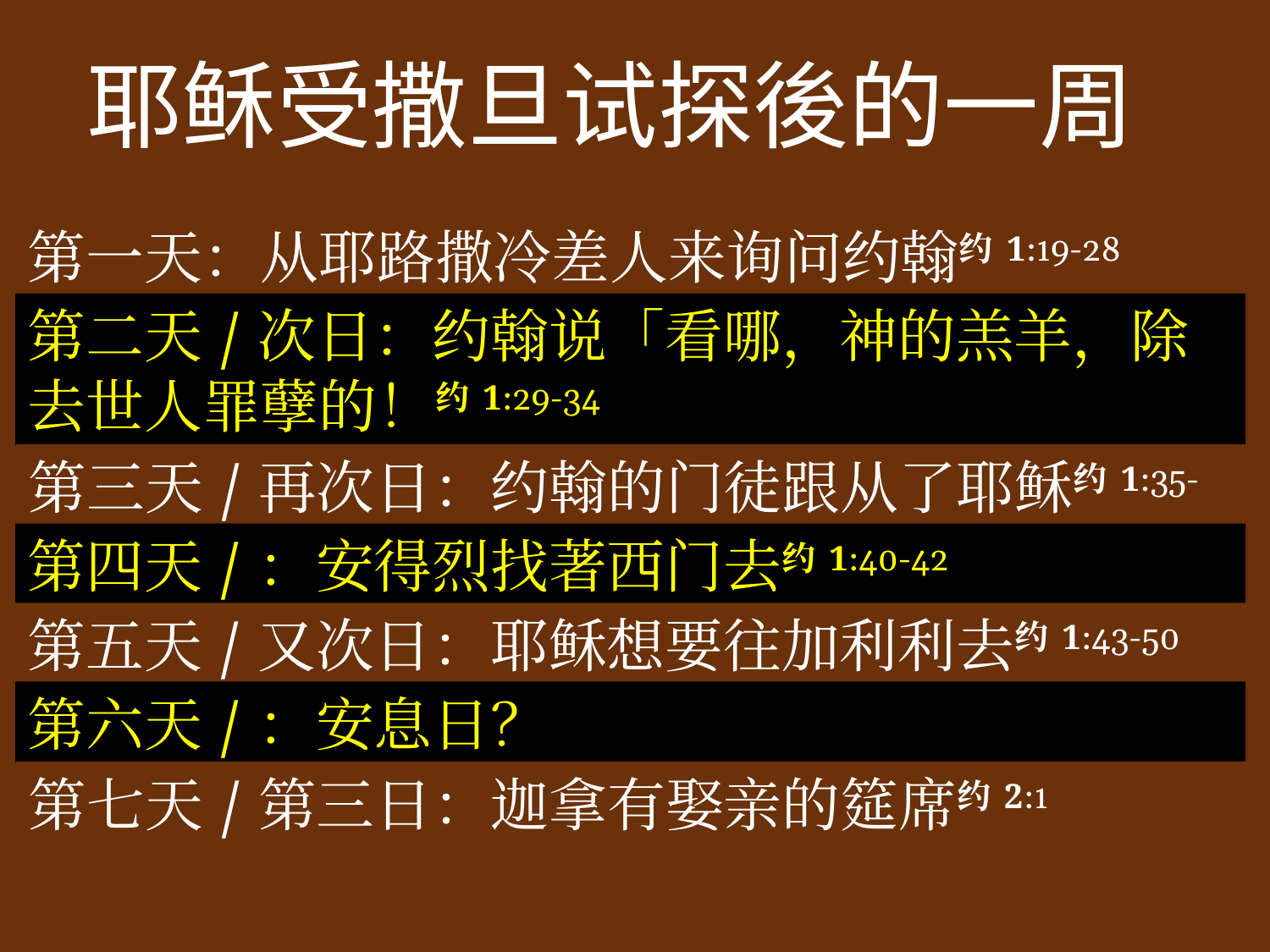

耶稣受撒旦试探後的一周
第一天：从耶路撒冷差人来询问约翰约1:19-28
第二天/次日：约翰说「看哪，神的羔羊，除去世人罪孽的！约1:29-34
第三天/再次日：约翰的门徒跟从了耶稣约1:35-39
第四天/：安得烈找著西门去约1:40-42
第五天/又次日：耶稣想要往加利利去约1:43-50
第六天/：安息日？
第七天/第三日：迦拿有娶亲的筵席约2:1